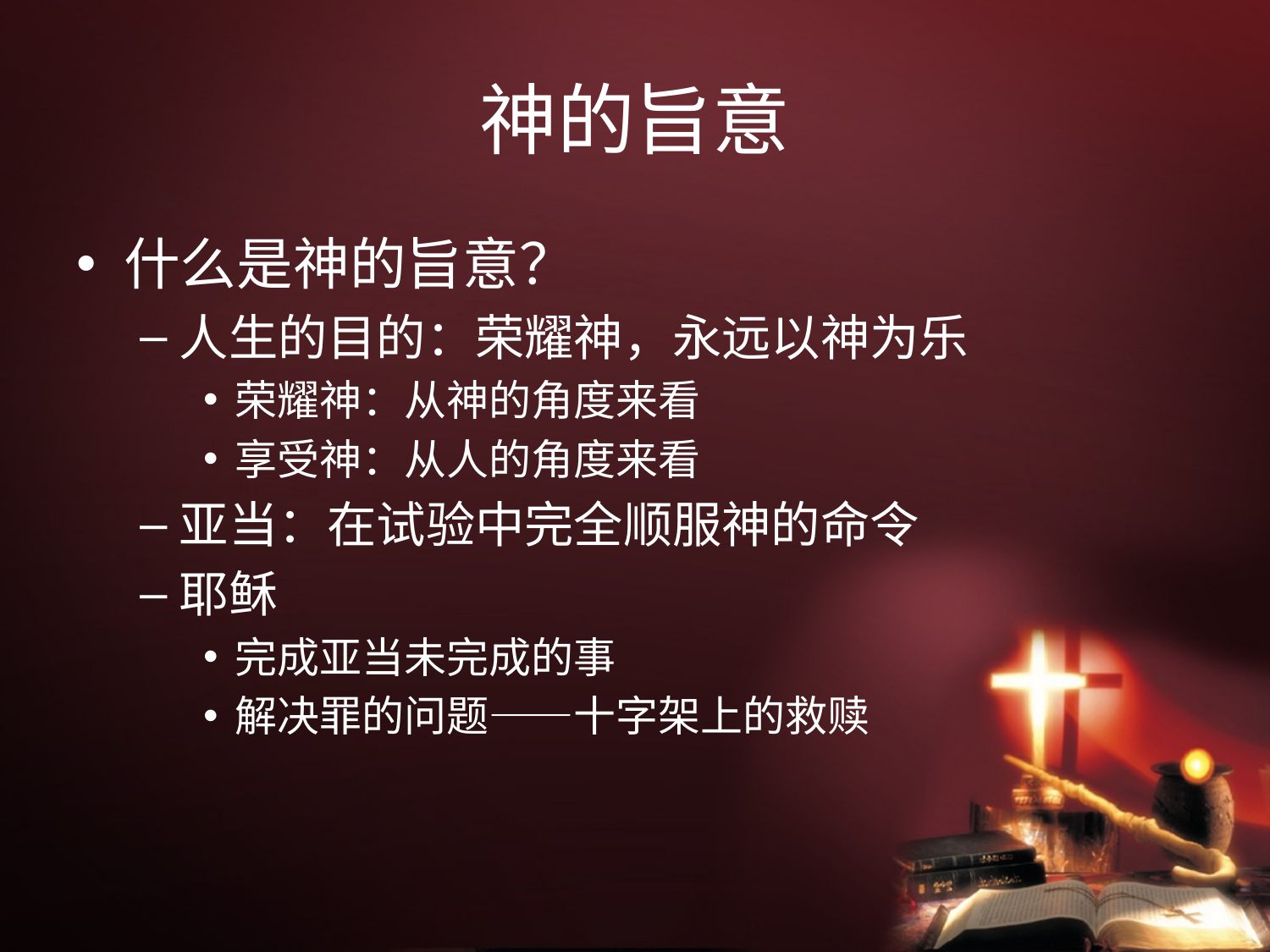

# 神的旨意
什么是神的旨意？
人生的目的：荣耀神，永远以神为乐
荣耀神：从神的角度来看
享受神：从人的角度来看
亚当：在试验中完全顺服神的命令
耶稣
完成亚当未完成的事
解决罪的问题——十字架上的救赎